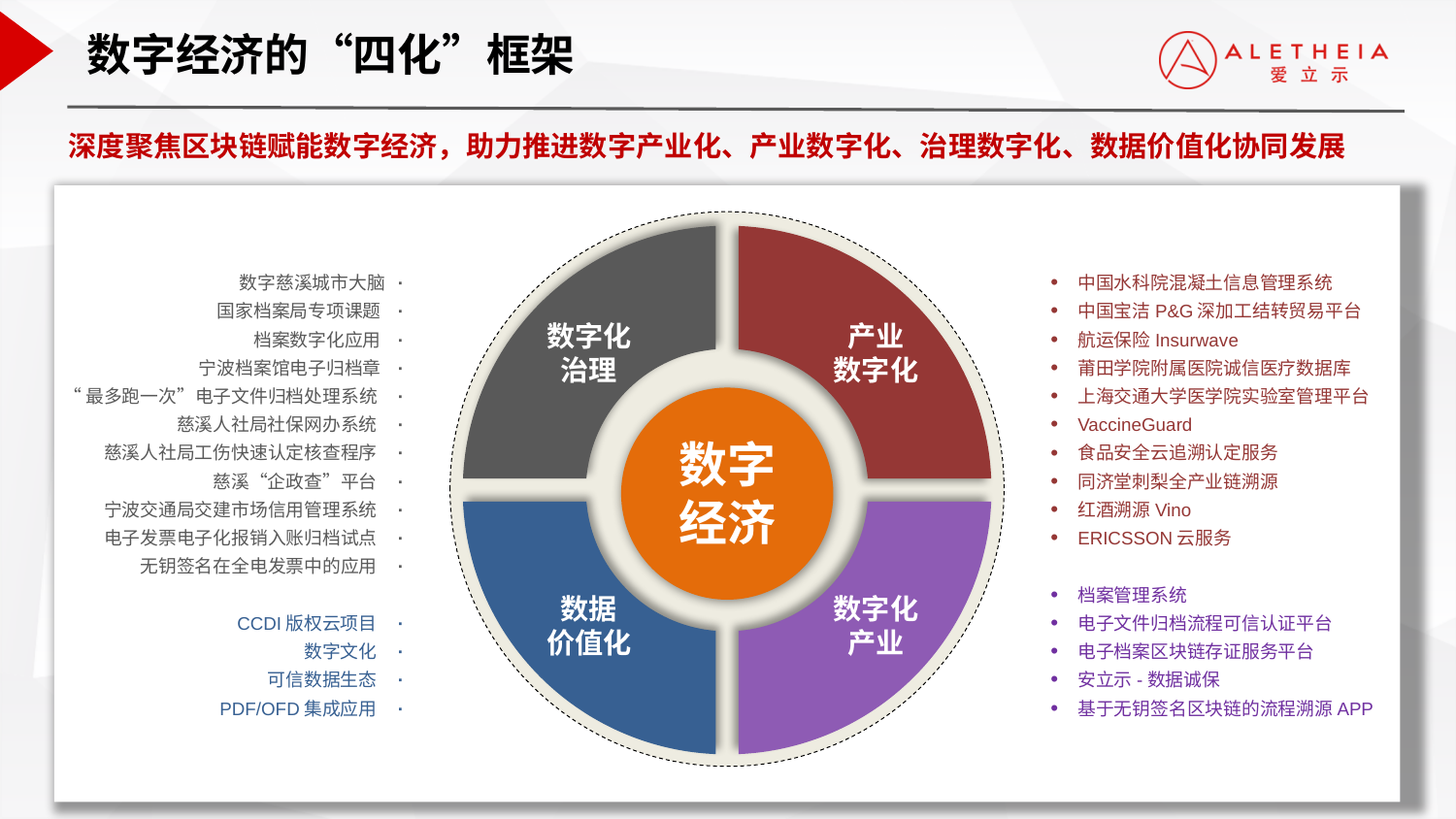

数字经济的“四化”框架
深度聚焦区块链赋能数字经济，助力推进数字产业化、产业数字化、治理数字化、数据价值化协同发展

数字化
治理
产业
数字化

数据
价值化
数字化
产业
数字慈溪城市大脑  ·
国家档案局专项课题   ·
档案数字化应用   ·
宁波档案馆电子归档章   ·
“最多跑一次”电子文件归档处理系统    ·
慈溪人社局社保网办系统    ·
慈溪人社局工伤快速认定核查程序    ·
慈溪“企政查”平台    ·
宁波交通局交建市场信用管理系统    ·
电子发票电子化报销入账归档试点    ·
无钥签名在全电发票中的应用    ·

CCDI版权云项目    ·
数字文化    ·
可信数据生态    ·
 PDF/OFD集成应用    ·
中国水科院混凝土信息管理系统
中国宝洁P&G深加工结转贸易平台
航运保险Insurwave
莆田学院附属医院诚信医疗数据库
上海交通大学医学院实验室管理平台
VaccineGuard
食品安全云追溯认定服务
同济堂刺梨全产业链溯源
红酒溯源Vino
ERICSSON云服务

档案管理系统
电子文件归档流程可信认证平台
电子档案区块链存证服务平台
安立示-数据诚保
基于无钥签名区块链的流程溯源APP
数字
经济